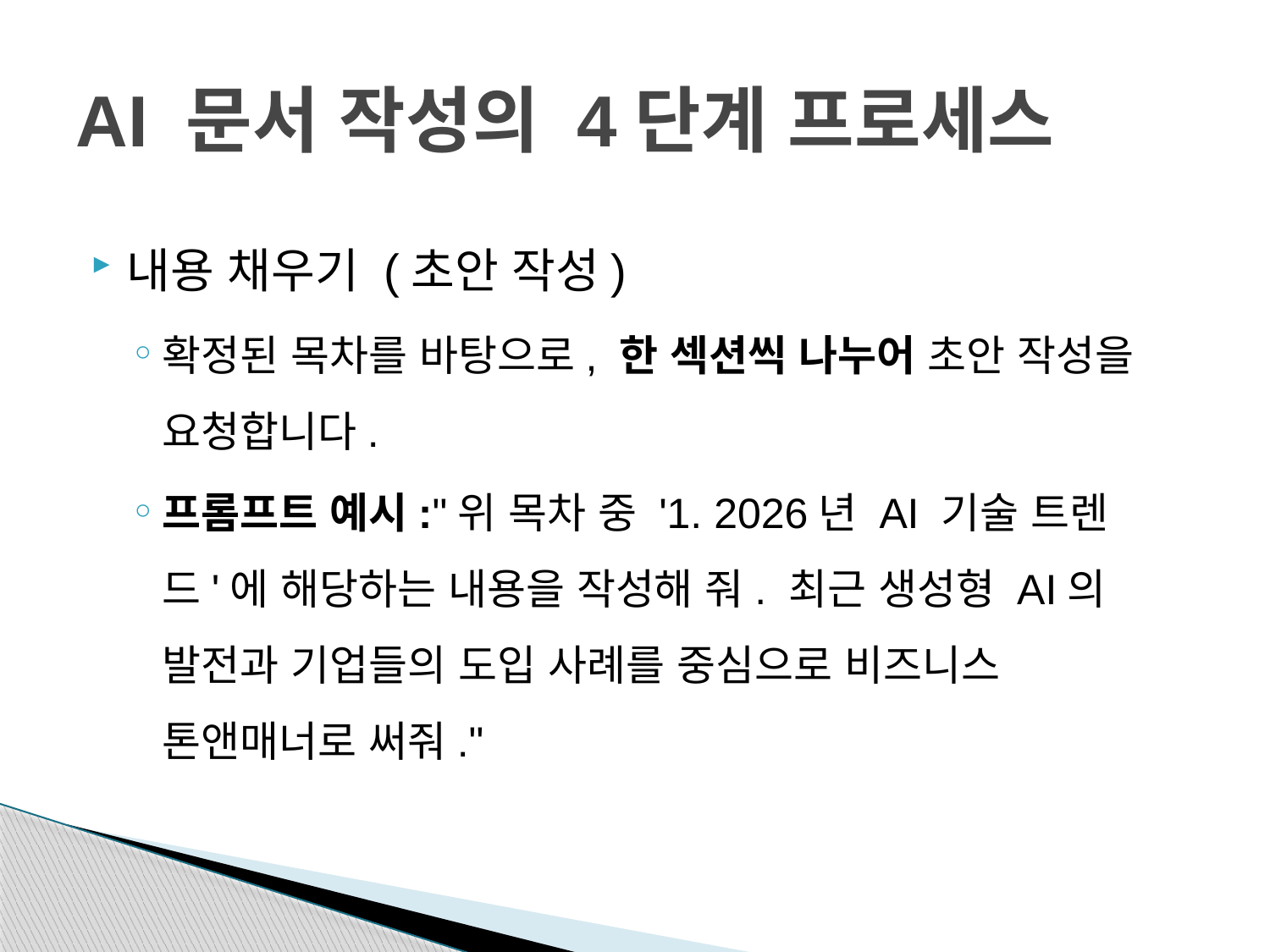

# AI 문서 작성의 4단계 프로세스
내용 채우기 (초안 작성)
확정된 목차를 바탕으로, 한 섹션씩 나누어 초안 작성을 요청합니다.
프롬프트 예시:"위 목차 중 '1. 2026년 AI 기술 트렌드'에 해당하는 내용을 작성해 줘. 최근 생성형 AI의 발전과 기업들의 도입 사례를 중심으로 비즈니스 톤앤매너로 써줘."